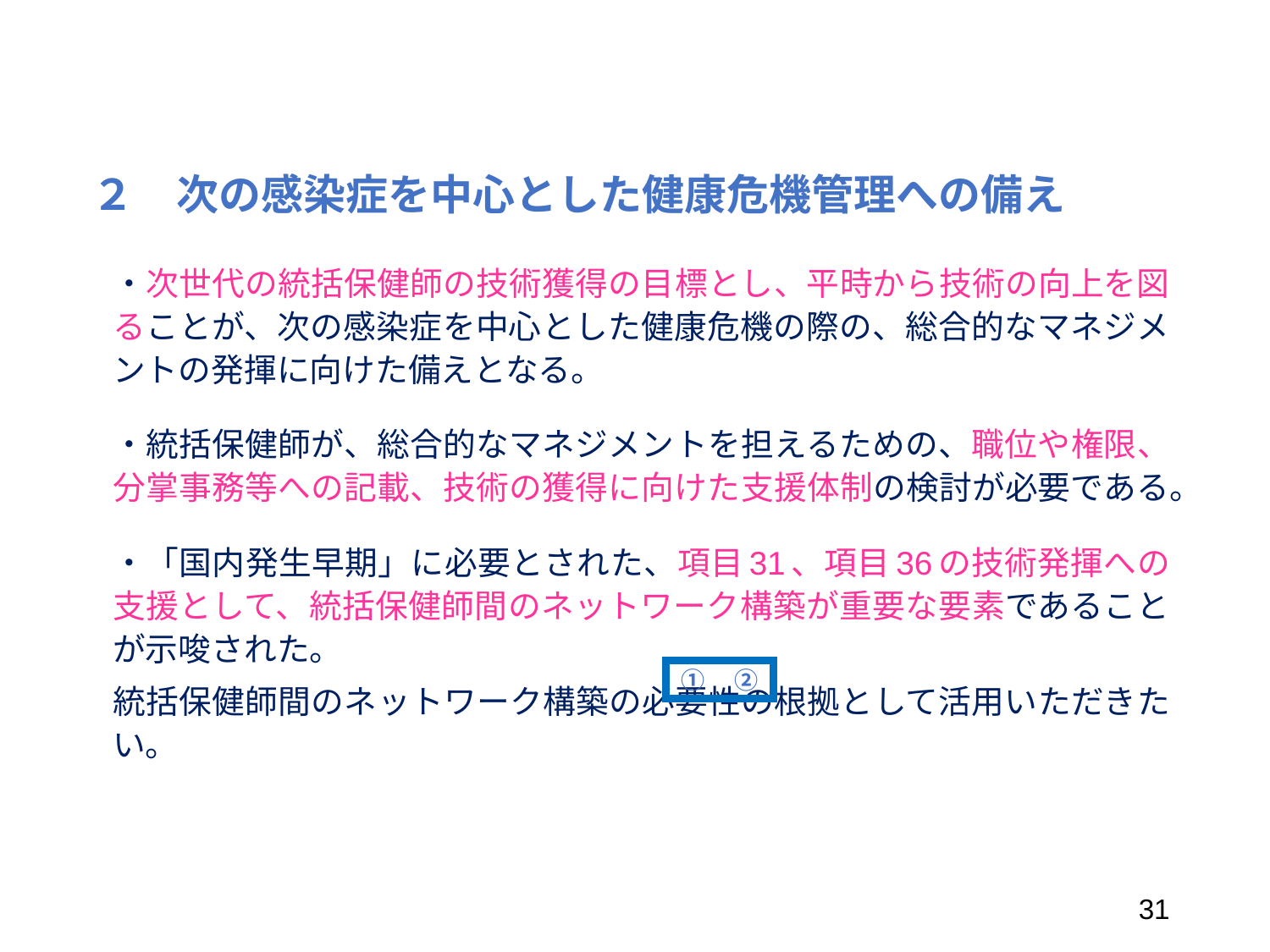

２　次の感染症を中心とした健康危機管理への備え
・次世代の統括保健師の技術獲得の目標とし、平時から技術の向上を図ることが、次の感染症を中心とした健康危機の際の、総合的なマネジメントの発揮に向けた備えとなる。

・統括保健師が、総合的なマネジメントを担えるための、職位や権限、分掌事務等への記載、技術の獲得に向けた支援体制の検討が必要である。

・「国内発生早期」に必要とされた、項目31、項目36の技術発揮への支援として、統括保健師間のネットワーク構築が重要な要素であることが示唆された。
統括保健師間のネットワーク構築の必要性の根拠として活用いただきたい。
①　②
31